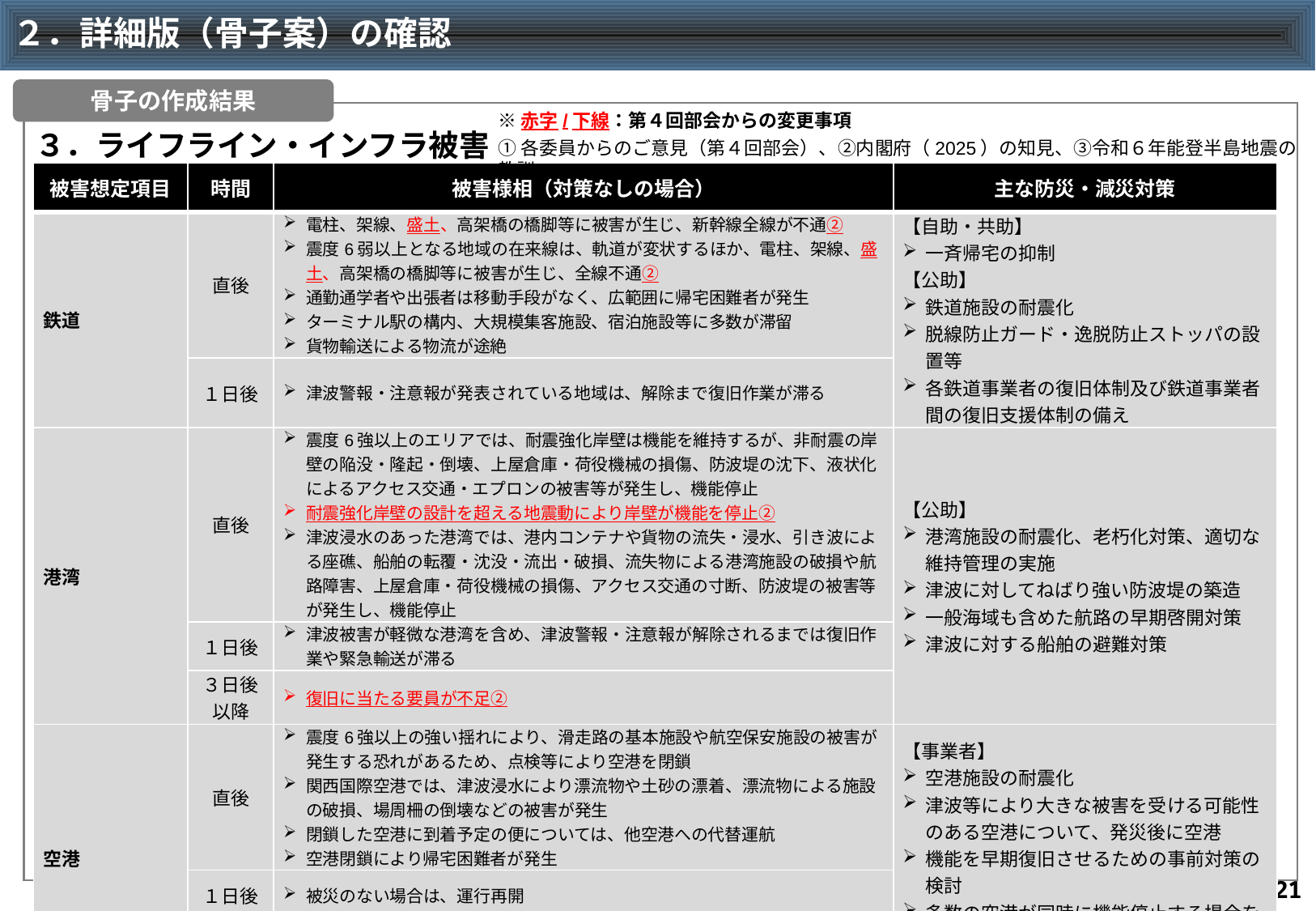

# ２．詳細版（骨子案）の確認
骨子の作成結果
※赤字/下線：第４回部会からの変更事項
３．ライフライン・インフラ被害（４）
①各委員からのご意見（第４回部会）、②内閣府（2025）の知見、③令和６年能登半島地震の教訓
| 被害想定項目 | 時間 | 被害様相（対策なしの場合） | 主な防災・減災対策 |
| --- | --- | --- | --- |
| 鉄道 | 直後 | 電柱、架線、盛土、高架橋の橋脚等に被害が生じ、新幹線全線が不通②　 震度6弱以上となる地域の在来線は、軌道が変状するほか、電柱、架線、盛土、高架橋の橋脚等に被害が生じ、全線不通② 通勤通学者や出張者は移動手段がなく、広範囲に帰宅困難者が発生 ターミナル駅の構内、大規模集客施設、宿泊施設等に多数が滞留 貨物輸送による物流が途絶 | 【自助・共助】 一斉帰宅の抑制 【公助】 鉄道施設の耐震化 脱線防止ガード・逸脱防止ストッパの設置等 各鉄道事業者の復旧体制及び鉄道事業者間の復旧支援体制の備え |
|  | １日後 | 津波警報・注意報が発表されている地域は、解除まで復旧作業が滞る |  |
| 港湾 | 直後 | 震度6強以上のエリアでは、耐震強化岸壁は機能を維持するが、非耐震の岸壁の陥没・隆起・倒壊、上屋倉庫・荷役機械の損傷、防波堤の沈下、液状化によるアクセス交通・エプロンの被害等が発生し、機能停止 耐震強化岸壁の設計を超える地震動により岸壁が機能を停止② 津波浸水のあった港湾では、港内コンテナや貨物の流失・浸水、引き波による座礁、船舶の転覆・沈没・流出・破損、流失物による港湾施設の破損や航路障害、上屋倉庫・荷役機械の損傷、アクセス交通の寸断、防波堤の被害等が発生し、機能停止 | 【公助】 港湾施設の耐震化、老朽化対策、適切な維持管理の実施 津波に対してねばり強い防波堤の築造 一般海域も含めた航路の早期啓開対策 津波に対する船舶の避難対策 |
|  | １日後 | 津波被害が軽微な港湾を含め、津波警報・注意報が解除されるまでは復旧作業や緊急輸送が滞る |  |
|  | ３日後以降 | 復旧に当たる要員が不足② |  |
| 空港 | 直後 | 震度6強以上の強い揺れにより、滑走路の基本施設や航空保安施設の被害が発生する恐れがあるため、点検等により空港を閉鎖 関西国際空港では、津波浸水により漂流物や土砂の漂着、漂流物による施設の破損、場周柵の倒壊などの被害が発生 閉鎖した空港に到着予定の便については、他空港への代替運航 空港閉鎖により帰宅困難者が発生 | 【事業者】 空港施設の耐震化 津波等により大きな被害を受ける可能性のある空港について、発災後に空港 機能を早期復旧させるための事前対策の検討 多数の空港が同時に機能停止する場合を想定した航空管制等に関する事前対策の検討 |
|  | １日後 | 被災のない場合は、運行再開 |  |
|  | 数日後 | 関西国際空港では、、救援機の離着陸に必要な滑走路の土砂・がれきの除去等が完了後に再開 |  |
21